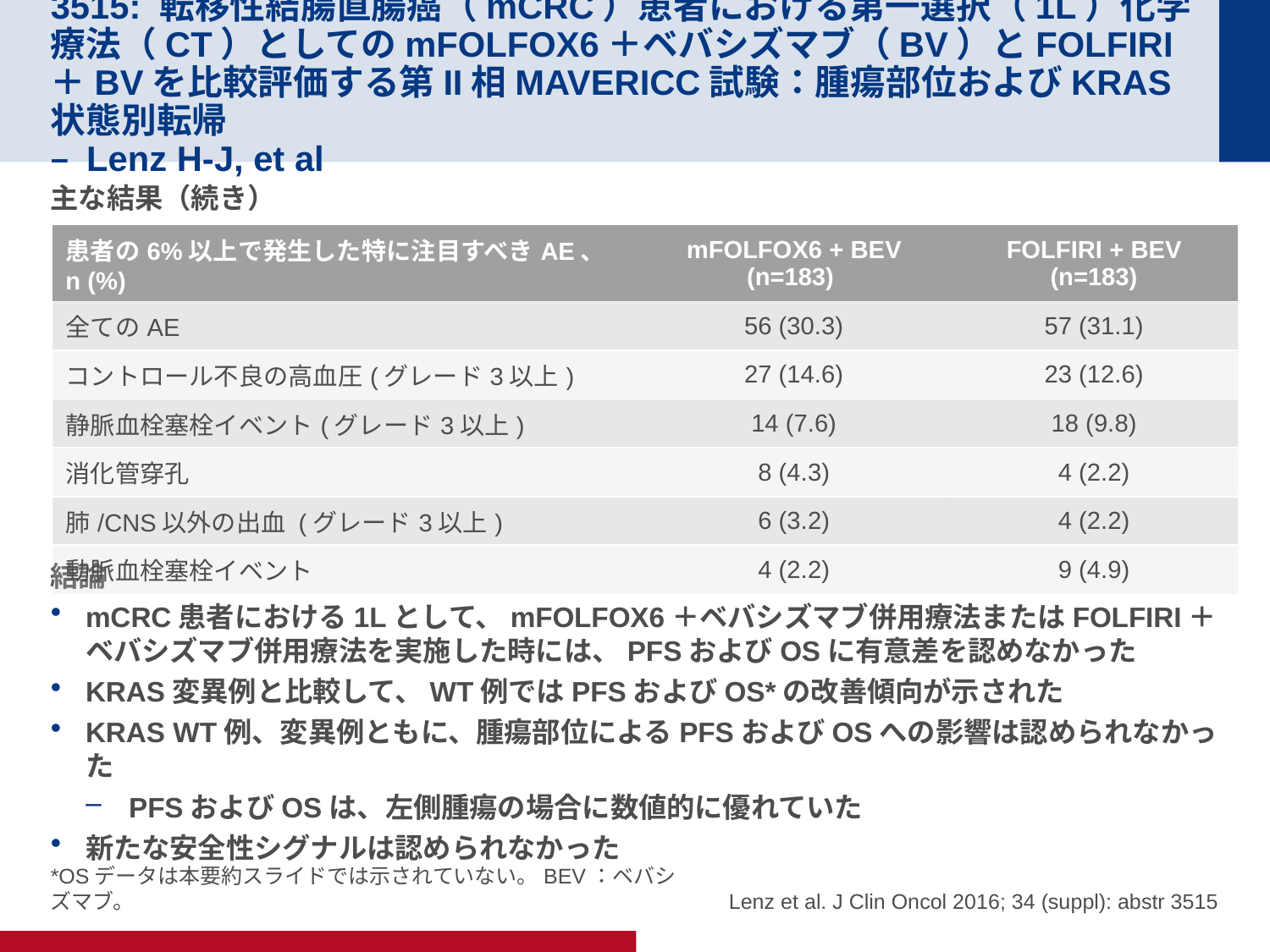

# 3515: 転移性結腸直腸癌（mCRC）患者における第一選択（1L）化学療法（CT）としてのmFOLFOX6＋ベバシズマブ（BV）とFOLFIRI＋BVを比較評価する第II相MAVERICC試験：腫瘍部位およびKRAS状態別転帰 – Lenz H-J, et al
主な結果（続き）

結論
mCRC患者における1Lとして、mFOLFOX6＋ベバシズマブ併用療法またはFOLFIRI＋ベバシズマブ併用療法を実施した時には、PFSおよびOSに有意差を認めなかった
KRAS変異例と比較して、WT例ではPFSおよびOS*の改善傾向が示された
KRAS WT例、変異例ともに、腫瘍部位によるPFSおよびOSへの影響は認められなかった
PFSおよびOSは、左側腫瘍の場合に数値的に優れていた
新たな安全性シグナルは認められなかった

| 患者の6%以上で発生した特に注目すべきAE、n (%) | mFOLFOX6 + BEV (n=183) | FOLFIRI + BEV (n=183) |
| --- | --- | --- |
| 全てのAE | 56 (30.3) | 57 (31.1) |
| コントロール不良の高血圧(グレード3以上) | 27 (14.6) | 23 (12.6) |
| 静脈血栓塞栓イベント(グレード3以上) | 14 (7.6) | 18 (9.8) |
| 消化管穿孔 | 8 (4.3) | 4 (2.2) |
| 肺/CNS以外の出血 (グレード3以上) | 6 (3.2) | 4 (2.2) |
| 動脈血栓塞栓イベント | 4 (2.2) | 9 (4.9) |
Lenz et al. J Clin Oncol 2016; 34 (suppl): abstr 3515
*OSデータは本要約スライドでは示されていない。BEV：ベバシズマブ。